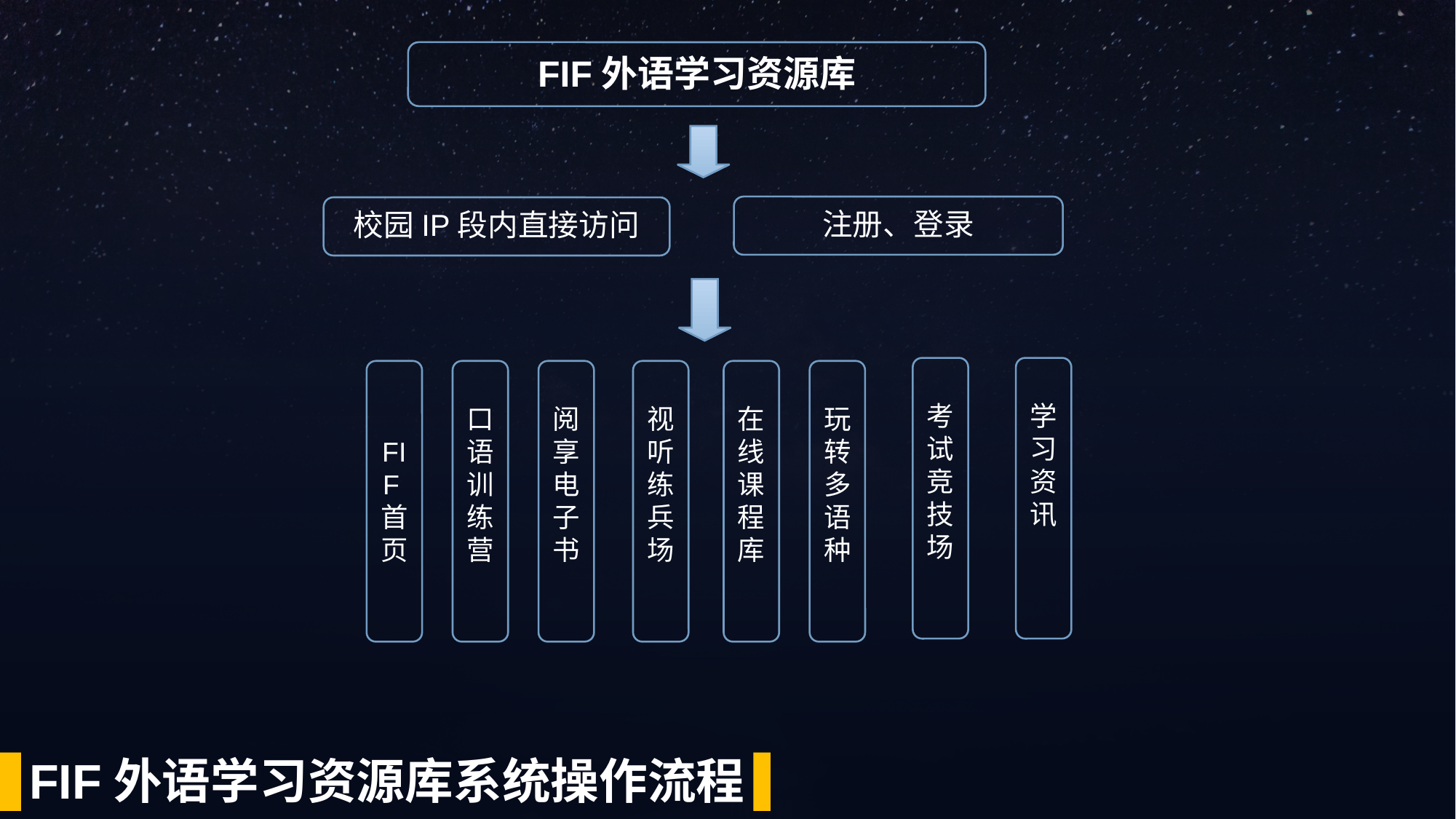

FIF外语学习资源库

注册、登录
校园IP段内直接访问

考试竞技场

学习资讯

FIF首页

口语训练营

阅享电子书

视听练兵场

在线课程库

玩转多语种
FIF外语学习资源库系统操作流程